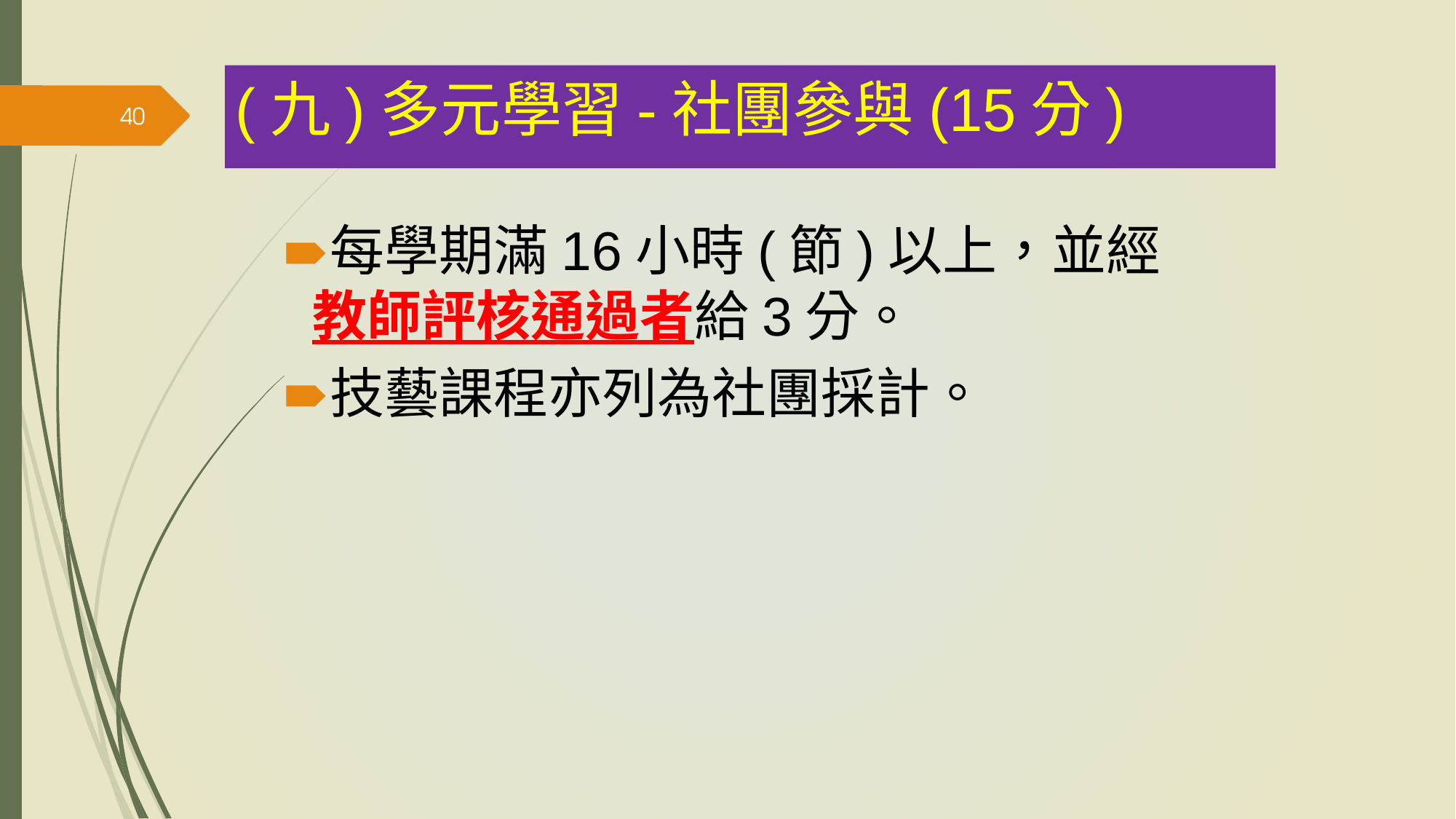

(九)多元學習-社團參與(15分)
40
每學期滿16小時(節)以上，並經教師評核通過者給3分。
技藝課程亦列為社團採計。